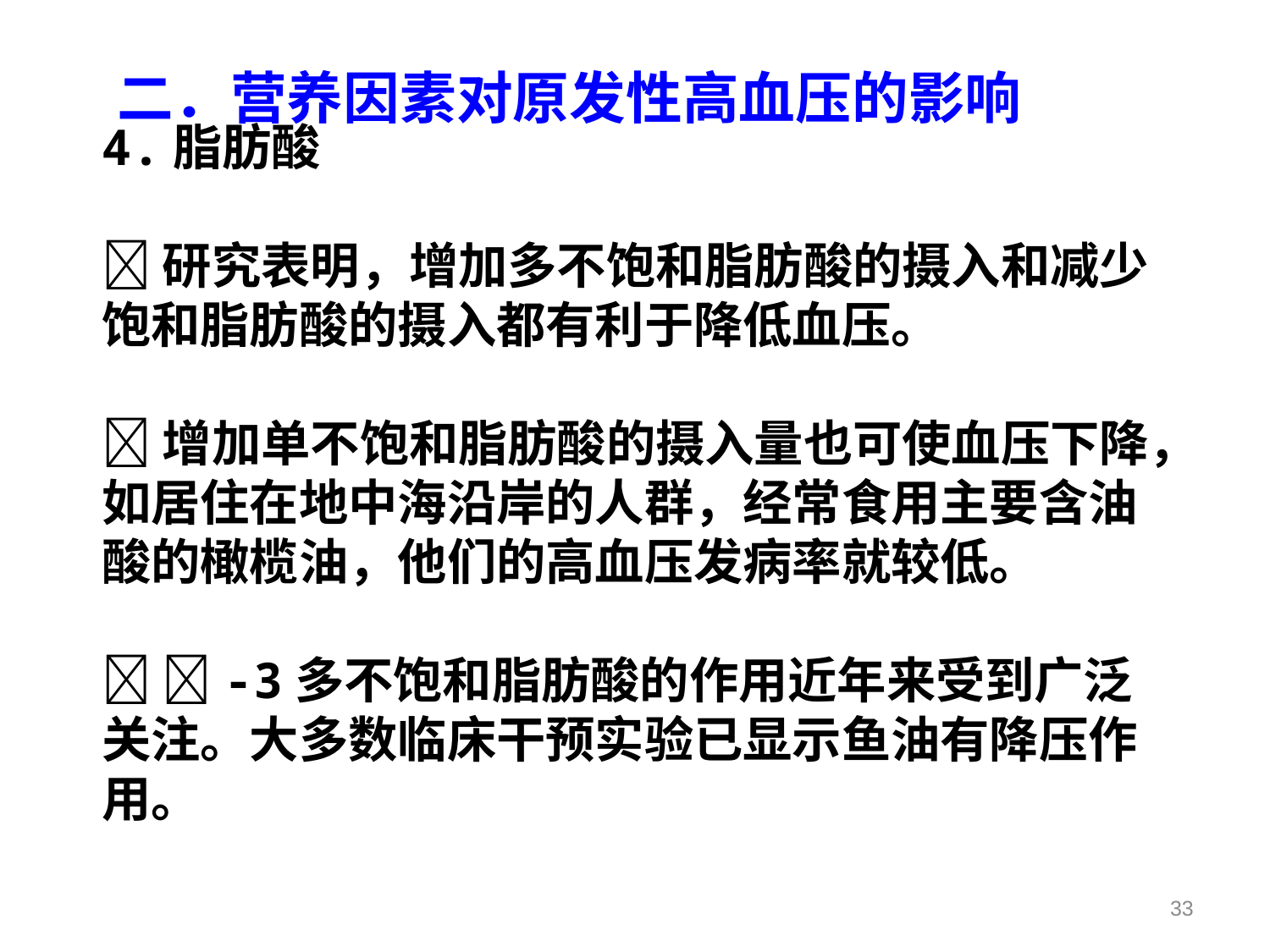

二．营养因素对原发性高血压的影响
4.脂肪酸
• 研究表明，增加多不饱和脂肪酸的摄入和减少饱和脂肪酸的摄入都有利于降低血压。
• 增加单不饱和脂肪酸的摄入量也可使血压下降，如居住在地中海沿岸的人群，经常食用主要含油酸的橄榄油，他们的高血压发病率就较低。
• ω-3多不饱和脂肪酸的作用近年来受到广泛关注。大多数临床干预实验已显示鱼油有降压作用。
33